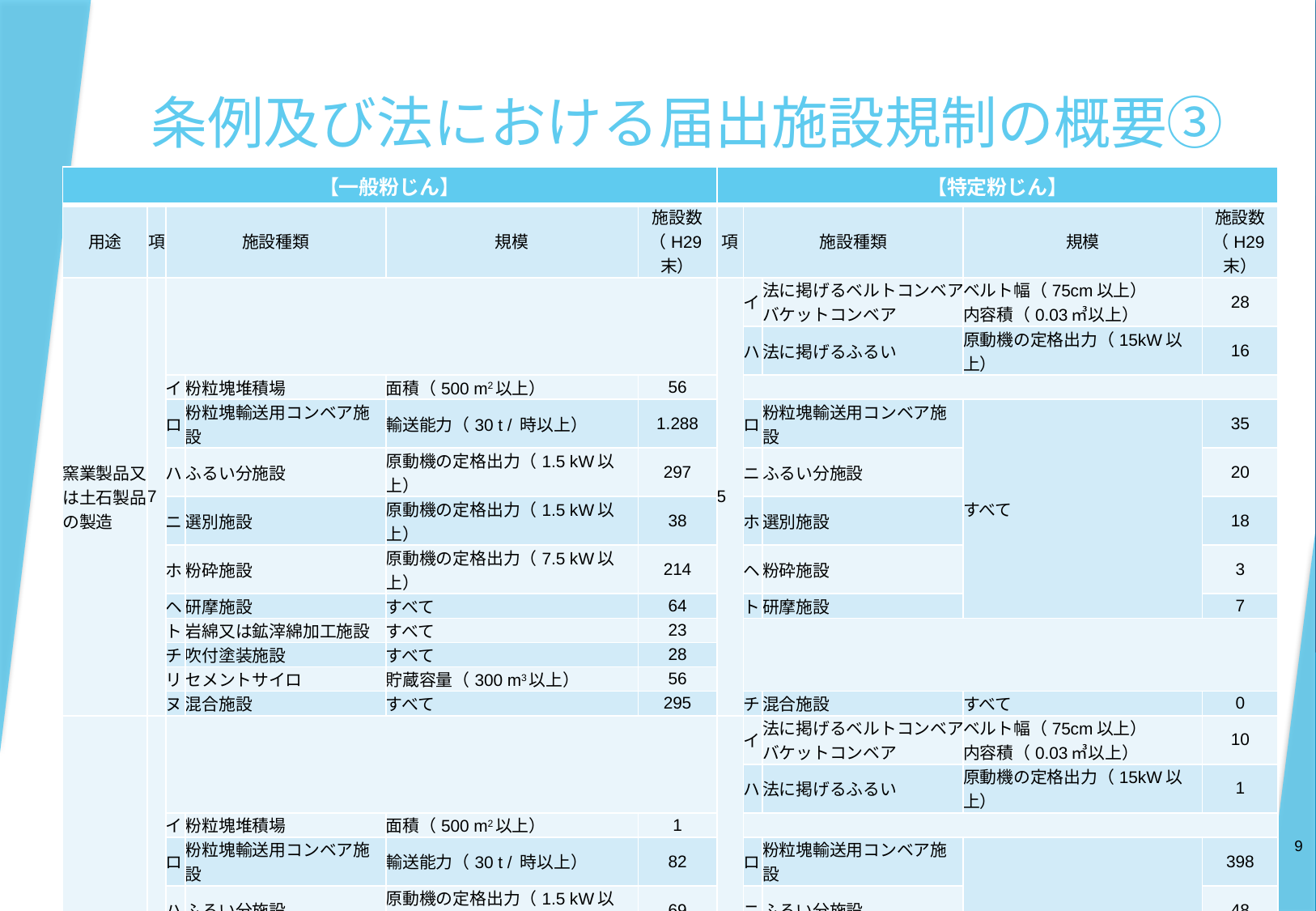

# 条例及び法における届出施設規制の概要③
| 【一般粉じん】 |  |  |  |  |  | 【特定粉じん】 |  |  |  |  |
| --- | --- | --- | --- | --- | --- | --- | --- | --- | --- | --- |
| 用途 | 項 | 施設種類 |  | 規模 | 施設数（H29末） | 項 | 施設種類 |  | 規模 | 施設数（H29末） |
| 窯業製品又は土石製品の製造 | 7 |  |  |  |  | 5 | イ | 法に掲げるベルトコンベア、バケットコンベア | ベルト幅（75cm以上） 内容積（0.03㎥以上） | 28 |
|  |  |  |  |  |  |  | ハ | 法に掲げるふるい | 原動機の定格出力（15kW以上） | 16 |
|  |  | イ | 粉粒塊堆積場 | 面積（500 m2以上） | 56 |  |  |  |  |  |
|  |  | ロ | 粉粒塊輸送用コンベア施設 | 輸送能力（30 t / 時以上） | 1.288 |  | ロ | 粉粒塊輸送用コンベア施設 | すべて | 35 |
|  |  | ハ | ふるい分施設 | 原動機の定格出力（1.5 kW以上） | 297 |  | ニ | ふるい分施設 |  | 20 |
|  |  | ニ | 選別施設 | 原動機の定格出力（1.5 kW以上） | 38 |  | ホ | 選別施設 |  | 18 |
|  |  | ホ | 粉砕施設 | 原動機の定格出力（7.5 kW以上） | 214 |  | ヘ | 粉砕施設 |  | 3 |
|  |  | ヘ | 研摩施設 | すべて | 64 |  | ト | 研摩施設 |  | 7 |
|  |  | ト | 岩綿又は鉱滓綿加工施設 | すべて | 23 |  |  |  |  |  |
|  |  | チ | 吹付塗装施設 | すべて | 28 |  |  |  |  |  |
|  |  | リ | セメントサイロ | 貯蔵容量（300 m3以上） | 56 |  |  |  |  |  |
|  |  | ヌ | 混合施設 | すべて | 295 |  | チ | 混合施設 | すべて | 0 |
| 鉄鋼、非鉄金属の製造、金属製品の製造又は機械若しくは機械器具の製造 | 8 |  |  |  |  | 6 | イ | 法に掲げるベルトコンベア、バケットコンベア | ベルト幅（75cm以上） 内容積（0.03㎥以上） | 10 |
|  |  |  |  |  |  |  | ハ | 法に掲げるふるい | 原動機の定格出力（15kW以上） | 1 |
|  |  | イ | 粉粒塊堆積場 | 面積（500 m2以上） | 1 |  |  |  |  |  |
|  |  | ロ | 粉粒塊輸送用コンベア施設 | 輸送能力（30 t / 時以上） | 82 |  | ロ | 粉粒塊輸送用コンベア施設 | すべて | 398 |
|  |  | ハ | ふるい分施設 | 原動機の定格出力（1.5 kW以上） | 69 |  | ニ | ふるい分施設 |  | 48 |
|  |  | ニ | 粉砕施設 | 原動機の定格出力（7.5 kW以上） | 97 |  | ホ | 粉砕施設 |  | 92 |
|  |  | ホ | 研摩施設 | すべて | 2,348 |  | ヘ | 研摩施設 |  | 200 |
|  |  | ヘ | 溶射施設 | すべて | 44 |  | ト | 溶射施設 |  | 16 |
|  |  | ト | 吹付塗装施設 | すべて | 1,354 |  |  |  |  |  |
|  |  | チ | 切断施設 | すべて | 481 |  | チ | 切断施設 | すべて | 23２ |
|  |  | リ | 鋳型砂処理施設 | すべて | 67 |  |  |  |  |  |
|  |  | ヌ | 鋳型ばらし施設 | すべて | 45 |  |  |  |  |  |
|  |  | ル | ダクタイル処理施設 | すべて | 6 |  |  |  |  |  |
|  |  | ヲ | スカーファ | すべて | 0 |  |  |  |  |  |
|  |  | ワ | 混合施設 | すべて | 36 |  | リ | 混合施設 | すべて | 23 |
|  |  | カ | 配合施設 | すべて | 42 |  | ヌ | 配合施設 |  | 8 |
|  |  | ヨ | 混練施設 | すべて | 15 |  | ル | 混練施設 |  | 24 |
|  |  | タ | 造粒施設 | 造粒面の内径（1.5 m以上） | 3 |  |  |  |  |  |

9